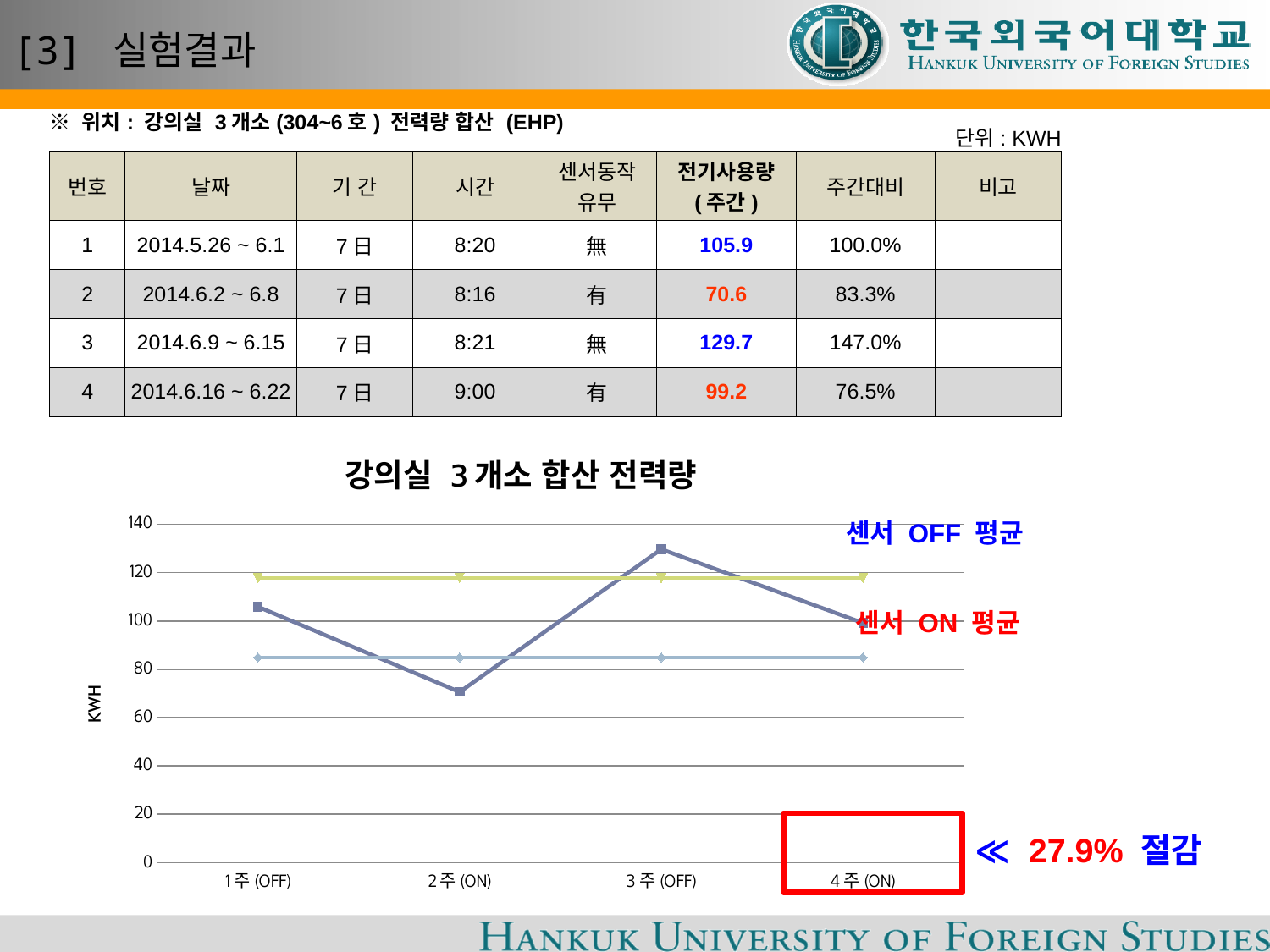

# [3] 실험결과

| ※ 위치: 강의실 3개소(304~6호) 전력량 합산 (EHP) |  |  |  |  |  | 단위: KWH |  |
| --- | --- | --- | --- | --- | --- | --- | --- |
| 번호 | 날짜 | 기 간 | 시간 | 센서동작 유무 | 전기사용량 (주간) | 주간대비 | 비고 |
| 1 | 2014.5.26 ~ 6.1 | 7日 | 8:20 | 無 | 105.9 | 100.0% |  |
| 2 | 2014.6.2 ~ 6.8 | 7日 | 8:16 | 有 | 70.6 | 83.3% |  |
| 3 | 2014.6.9 ~ 6.15 | 7日 | 8:21 | 無 | 129.7 | 147.0% |  |
| 4 | 2014.6.16 ~ 6.22 | 7日 | 9:00 | 有 | 99.2 | 76.5% |  |

### Chart: 강의실 3개소 합산 전력량

| Category | 전력사용량 | 센서 ON 평균 | 센서 OFF 평균 |
|---|---|---|---|
| 1주(OFF) | 105.9 | 84.9 | 117.8 |
| 2주(ON) | 70.6 | 84.9 | 117.8 |
| 3주(OFF) | 129.7 | 84.9 | 117.8 |
| 4주(ON) | 99.2 | 84.9 | 117.8 |
센서 OFF 평균
센서 ON 평균
≪  27.9% 절감